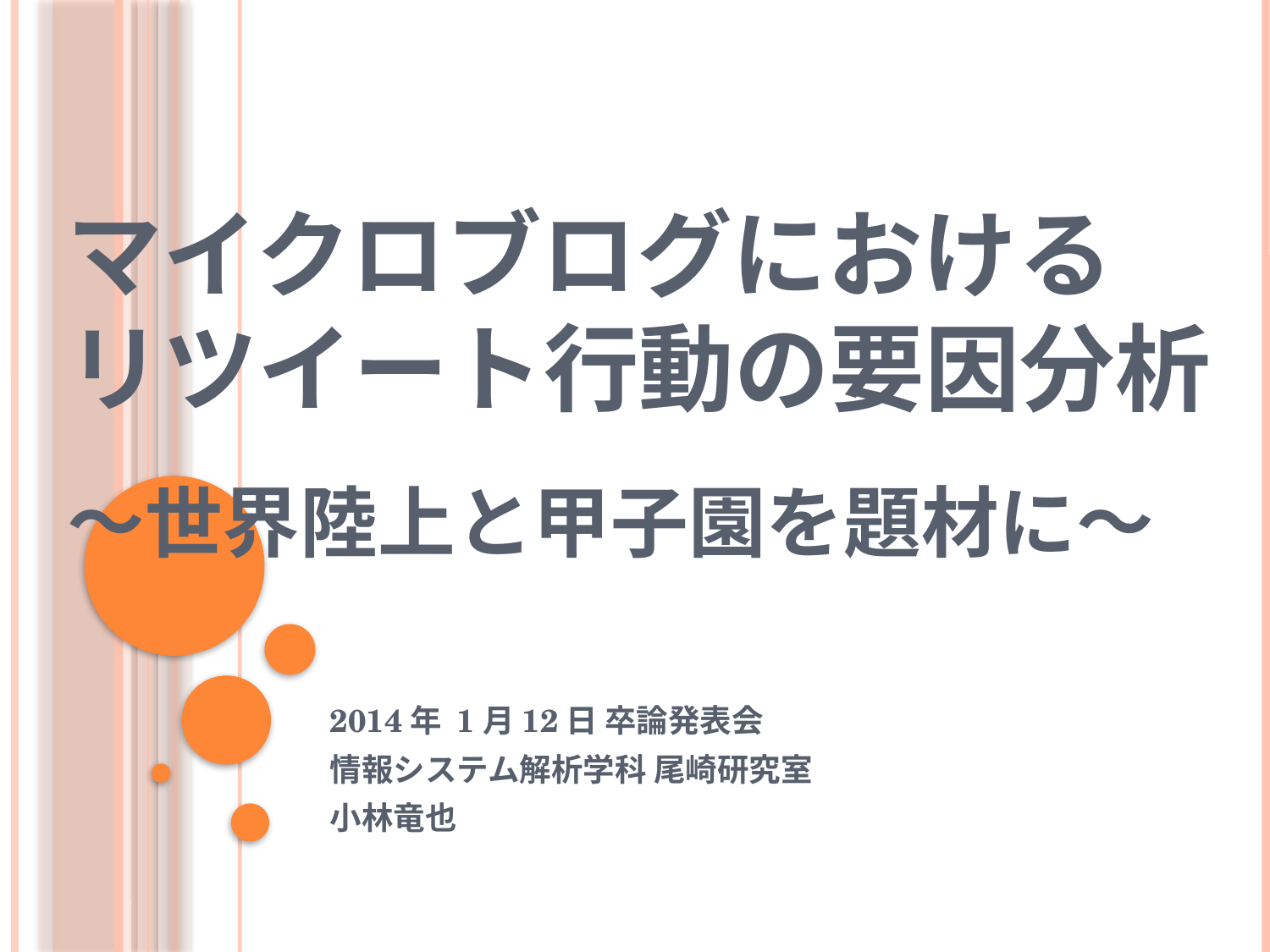

# マイクロブログにおける リツイート行動の要因分析 ～世界陸上と甲子園を題材に～
2014年 1月12日 卒論発表会
情報システム解析学科 尾崎研究室
小林竜也